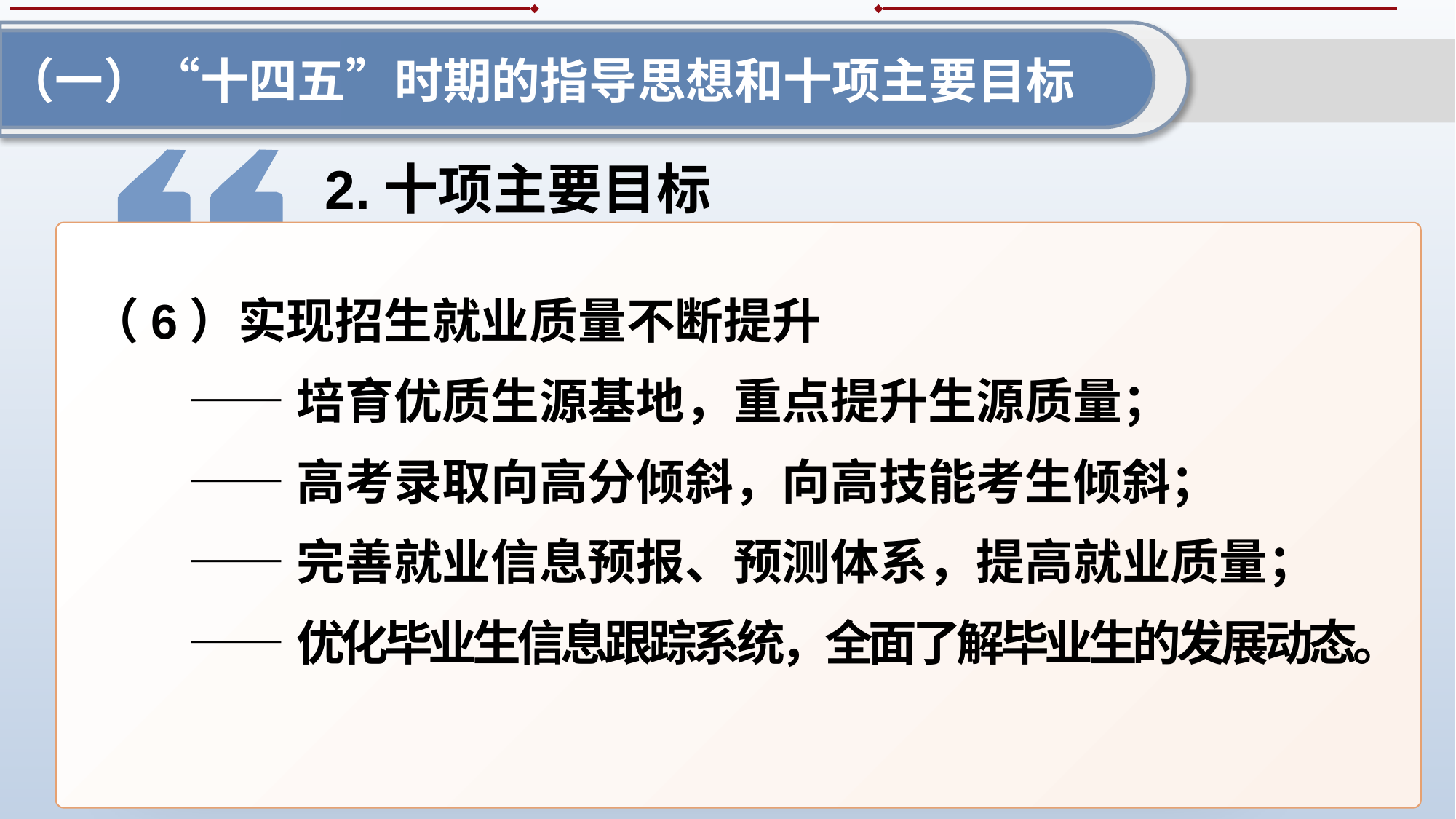

（一）“十四五”时期的指导思想和十项主要目标
2.十项主要目标

（6）实现招生就业质量不断提升
——培育优质生源基地，重点提升生源质量；
——高考录取向高分倾斜，向高技能考生倾斜；
——完善就业信息预报、预测体系，提高就业质量；
——优化毕业生信息跟踪系统，全面了解毕业生的发展动态。